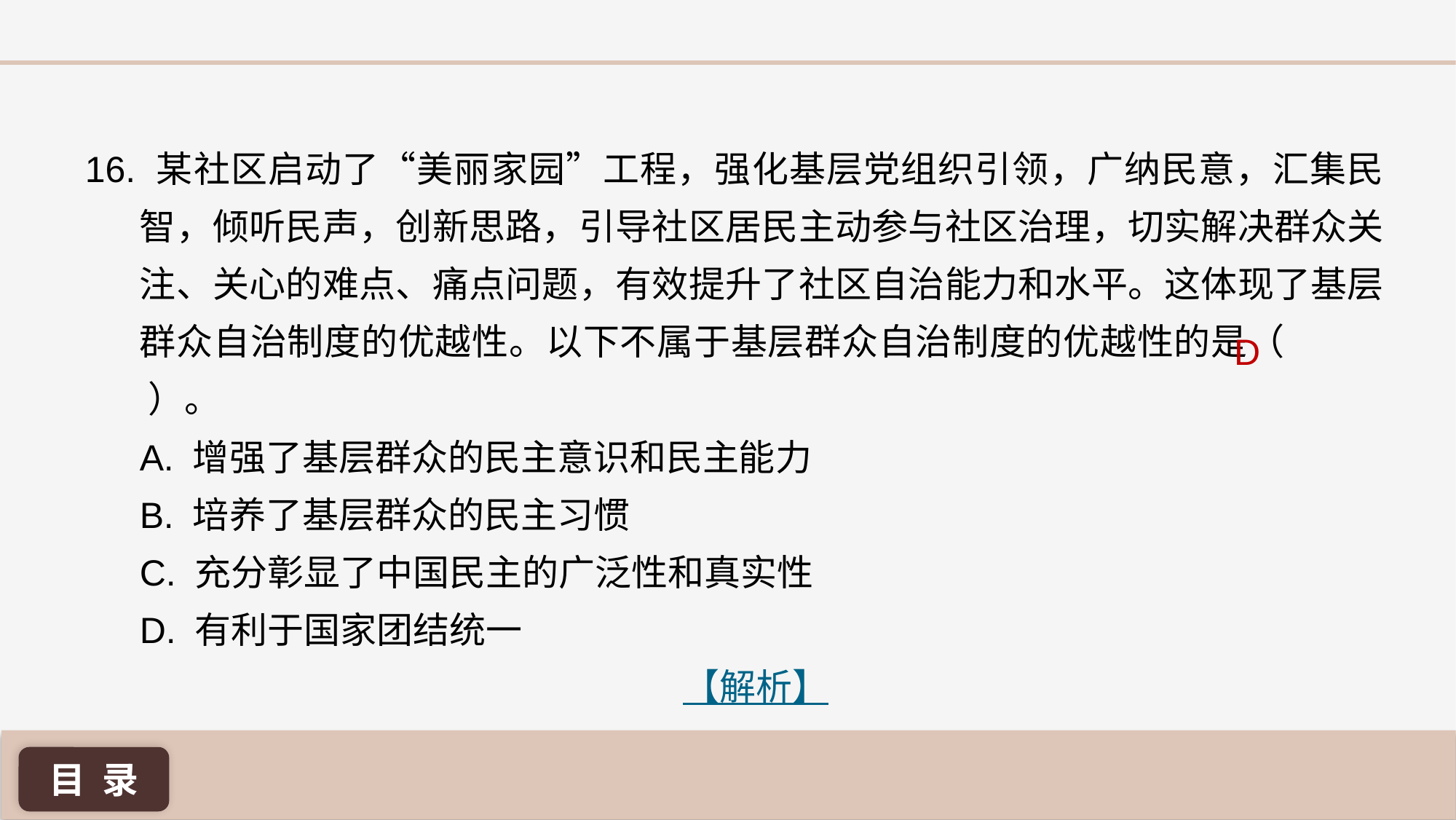

16. 某社区启动了“美丽家园”工程，强化基层党组织引领，广纳民意，汇集民智，倾听民声，创新思路，引导社区居民主动参与社区治理，切实解决群众关注、关心的难点、痛点问题，有效提升了社区自治能力和水平。这体现了基层群众自治制度的优越性。以下不属于基层群众自治制度的优越性的是（	     ）。
A. 增强了基层群众的民主意识和民主能力
B. 培养了基层群众的民主习惯
C. 充分彰显了中国民主的广泛性和真实性
D. 有利于国家团结统一
D
【解析】